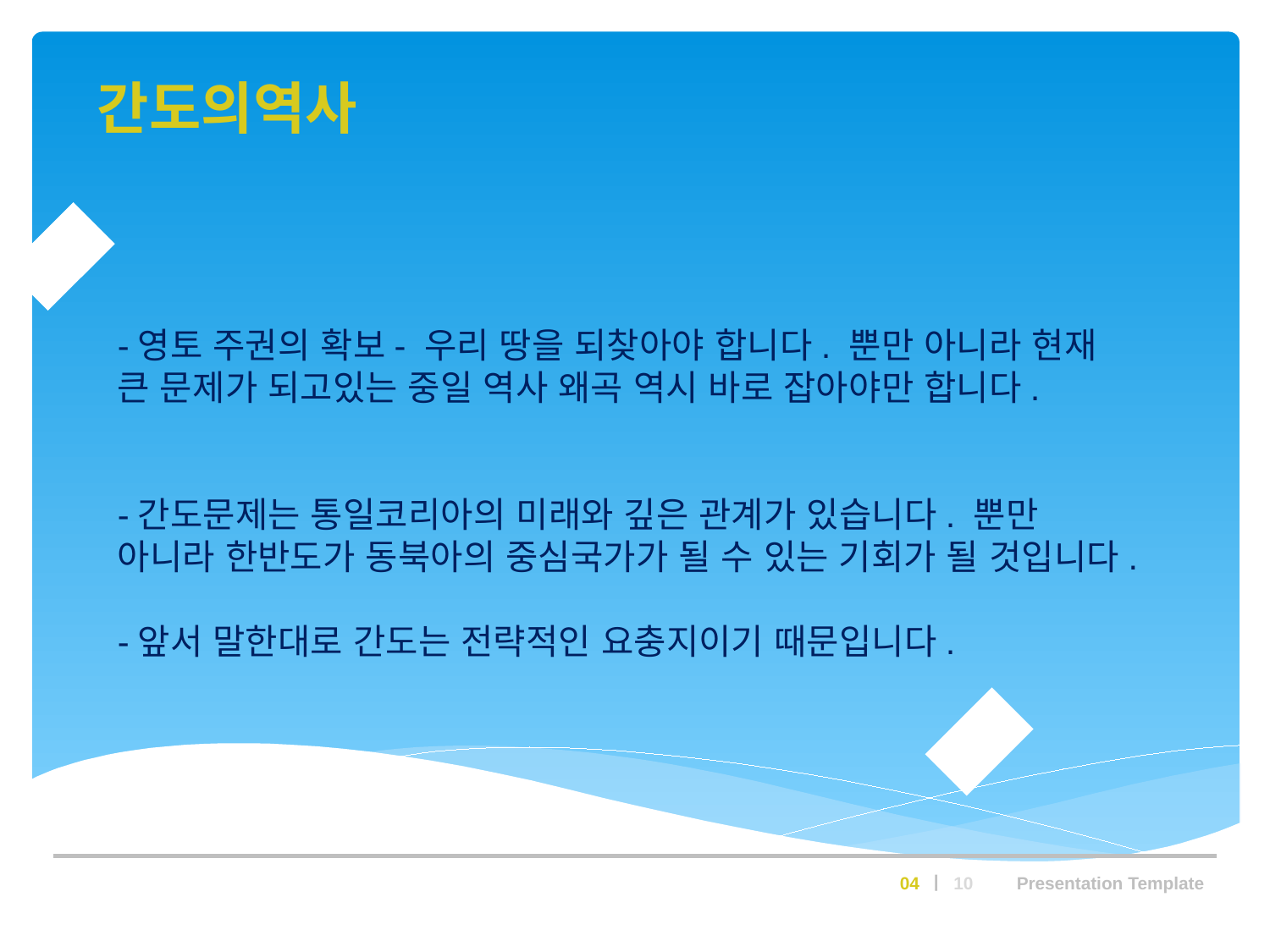

간도의역사

 우리나라의 입장

-영토 주권의 확보- 우리 땅을 되찾아야 합니다. 뿐만 아니라 현재 큰 문제가 되고있는 중일 역사 왜곡 역시 바로 잡아야만 합니다.

-간도문제는 통일코리아의 미래와 깊은 관계가 있습니다. 뿐만 아니라 한반도가 동북아의 중심국가가 될 수 있는 기회가 될 것입니다.

-앞서 말한대로 간도는 전략적인 요충지이기 때문입니다.

04 ㅣ 10　　Presentation Template